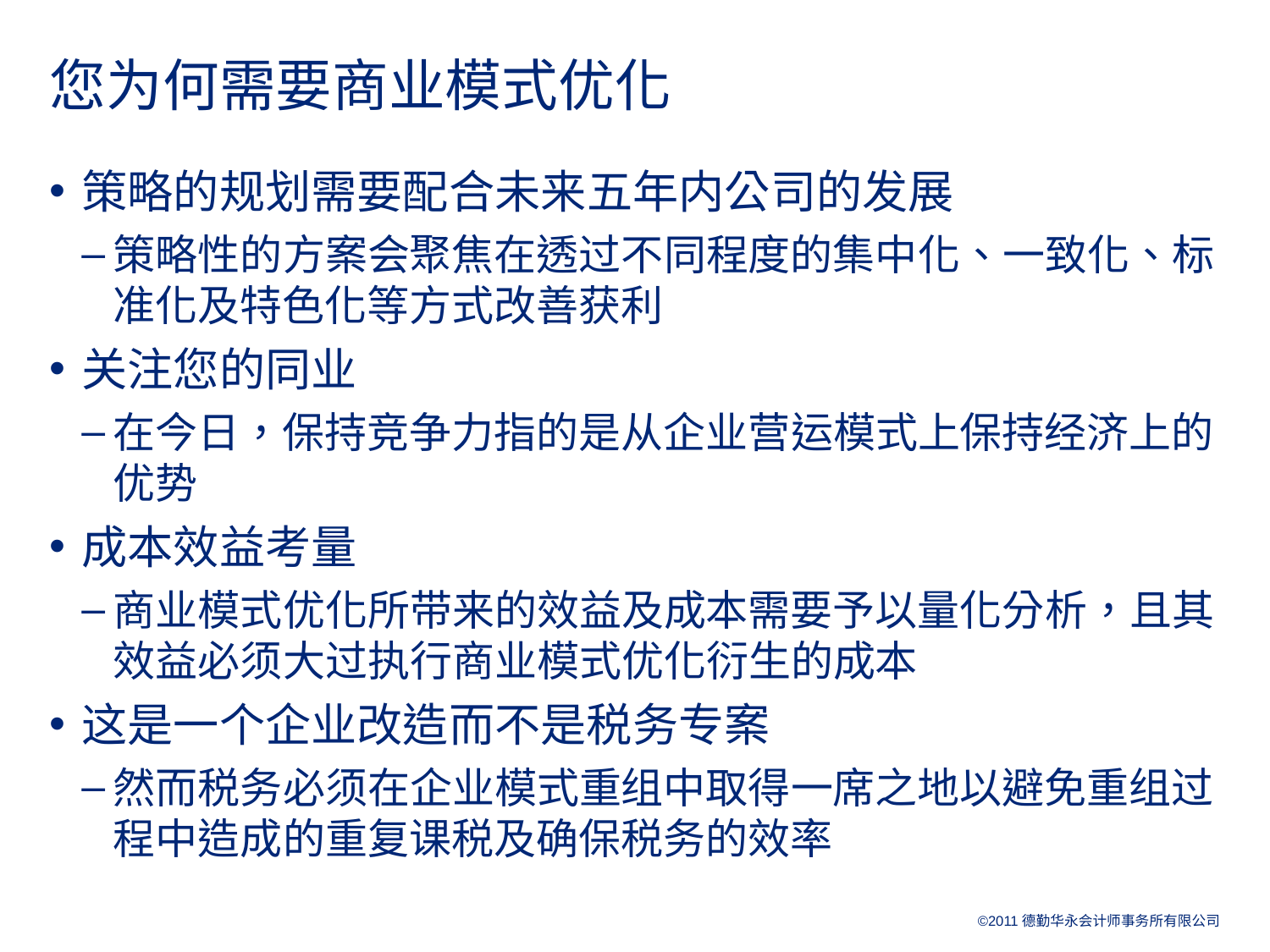

# 您为何需要商业模式优化
策略的规划需要配合未来五年内公司的发展
策略性的方案会聚焦在透过不同程度的集中化、一致化、标准化及特色化等方式改善获利
关注您的同业
在今日，保持竞争力指的是从企业营运模式上保持经济上的优势
成本效益考量
商业模式优化所带来的效益及成本需要予以量化分析，且其效益必须大过执行商业模式优化衍生的成本
这是一个企业改造而不是税务专案
然而税务必须在企业模式重组中取得一席之地以避免重组过程中造成的重复课税及确保税务的效率